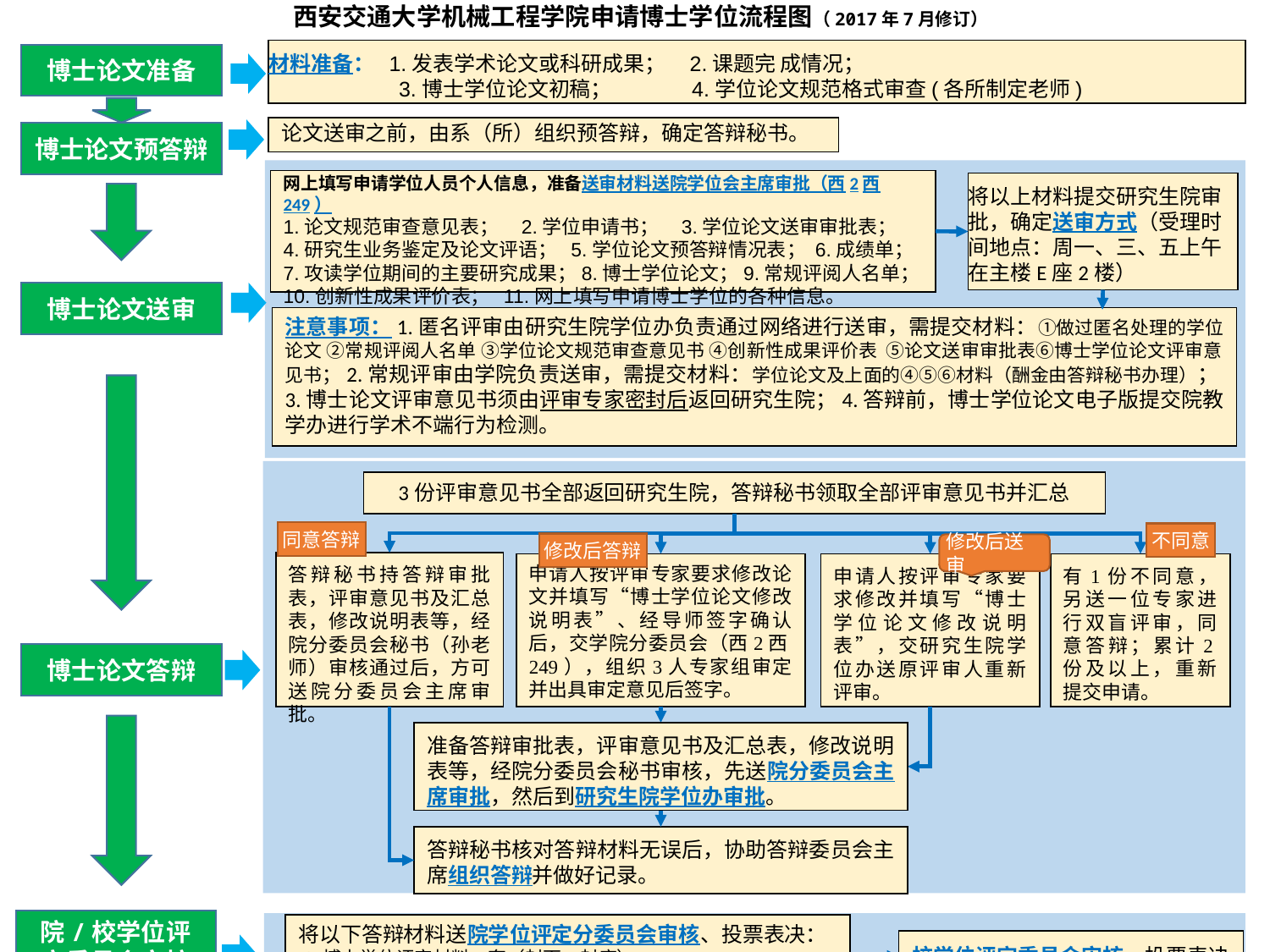

西安交通大学机械工程学院申请博士学位流程图（2017年7月修订）
材料准备：  1.发表学术论文或科研成果；    2.课题完 成情况；
                      3.博士学位论文初稿；                4.学位论文规范格式审查(各所制定老师)
博士论文准备

论文送审之前，由系（所）组织预答辩，确定答辩秘书。

博士论文预答辩

网上填写申请学位人员个人信息，准备送审材料送院学位会主席审批（西2西249）
1.论文规范审查意见表；    2.学位申请书；    3.学位论文送审审批表；
4.研究生业务鉴定及论文评语；  5.学位论文预答辩情况表； 6.成绩单；
7.攻读学位期间的主要研究成果；8.博士学位论文；9.常规评阅人名单；
10.创新性成果评价表；  11.网上填写申请博士学位的各种信息。

将以上材料提交研究生院审批，确定送审方式（受理时间地点：周一、三、五上午在主楼E座2楼）

博士论文送审

注意事项：1.匿名评审由研究生院学位办负责通过网络进行送审，需提交材料：①做过匿名处理的学位论文 ②常规评阅人名单 ③学位论文规范审查意见书 ④创新性成果评价表  ⑤论文送审审批表⑥博士学位论文评审意见书；2.常规评审由学院负责送审，需提交材料：学位论文及上面的④⑤⑥材料（酬金由答辩秘书办理）；3.博士论文评审意见书须由评审专家密封后返回研究生院；4.答辩前，博士学位论文电子版提交院教学办进行学术不端行为检测。

3份评审意见书全部返回研究生院，答辩秘书领取全部评审意见书并汇总
同意答辩
不同意
修改后答辩
修改后送审
答辩秘书持答辩审批表，评审意见书及汇总表，修改说明表等，经院分委员会秘书（孙老师）审核通过后，方可送院分委员会主席审批。
有1份不同意，另送一位专家进行双盲评审，同意答辩；累计2份及以上，重新提交申请。
申请人按评审专家要求修改论文并填写“博士学位论文修改说明表”、经导师签字确认后，交学院分委员会（西2西249），组织3人专家组审定并出具审定意见后签字。
申请人按评审专家要求修改并填写“博士学位论文修改说明表”，交研究生院学位办送原评审人重新评审。

博士论文答辩

准备答辩审批表，评审意见书及汇总表，修改说明表等，经院分委员会秘书审核，先送院分委员会主席审批，然后到研究生院学位办审批。
答辩秘书核对答辩材料无误后，协助答辩委员会主席组织答辩并做好记录。
院/校学位评定委员会审核

将以下答辩材料送院学位评定分委员会审核、投票表决：
 1.博士学位评审材料一套（封面、封底）；
 2. 纸质学位论文2份及电子版1份；3. 博士毕业生登记表及成绩单。
校学位评定委员会审核、投票表决

学位授予及离校

离校手续办完后，领取学位证和毕业证。离校手续包括：向图书馆提交论文电子版和纸质版（2本）。